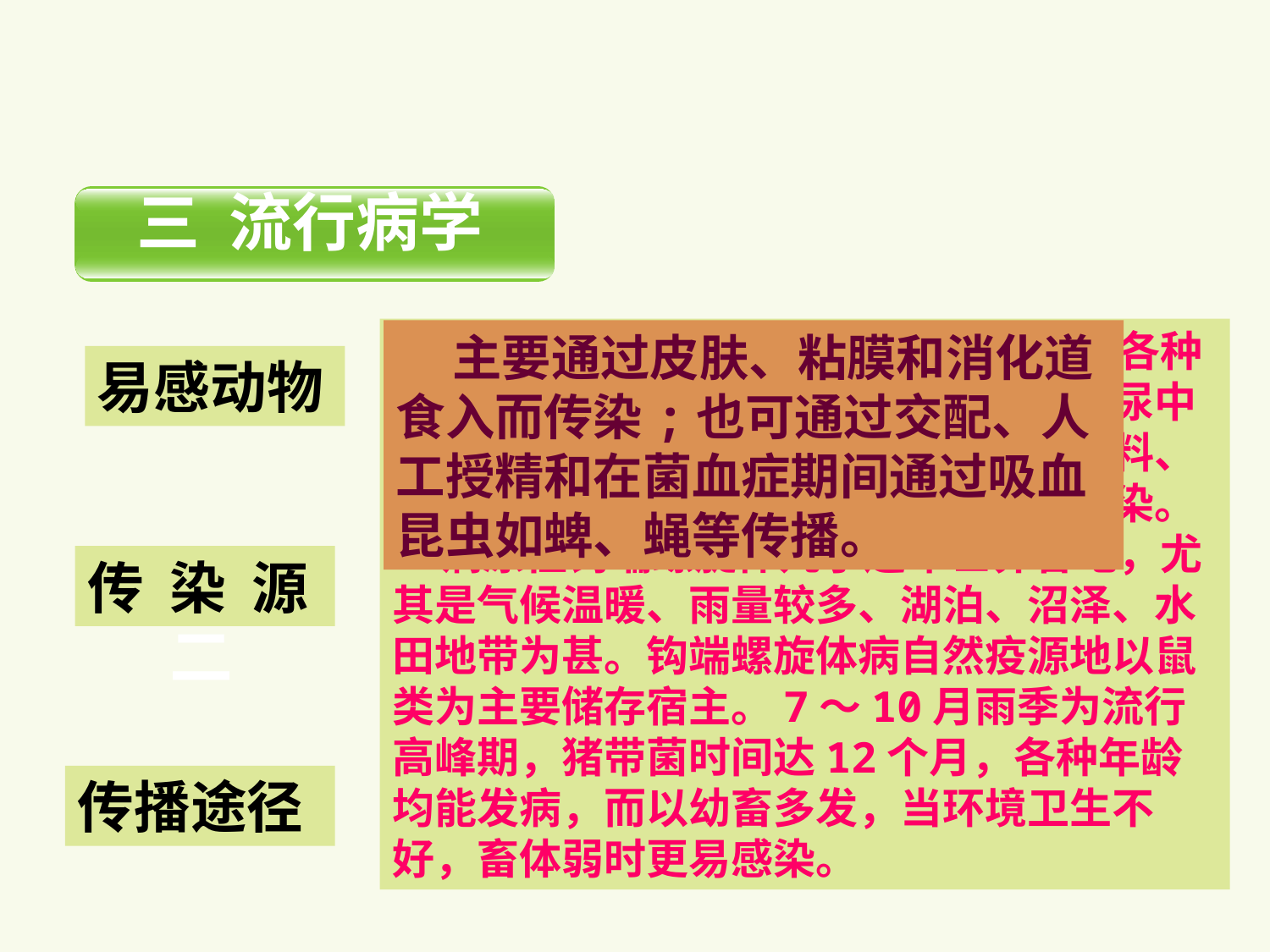

三  流行病学

    家畜中猪的带菌率最高，其次是犬，各种带菌动物经多种途径向外排菌，主要从尿中排出，污染周围环境如水源、土壤、饲料、用具等，构成传递因素，使动物和人感染。
    病原性钩端螺旋体几乎遍布世界各地，尤其是气候温暖、雨量较多、湖泊、沼泽、水田地带为甚。钩端螺旋体病自然疫源地以鼠类为主要储存宿主。7～10月雨季为流行高峰期，猪带菌时间达12个月，各种年龄均能发病，而以幼畜多发，当环境卫生不好，畜体弱时更易感染。
    主要通过皮肤、粘膜和消化道食入而传染;也可通过交配、人工授精和在菌血症期间通过吸血昆虫如蜱、蝇等传播。
       各种年龄的猪均可感染，但仔猪发病较多，特别是哺乳仔猪和断奶仔猪发病最严重，中、大猪一般病情较轻。
易感动物
传  染  源
二
传播途径